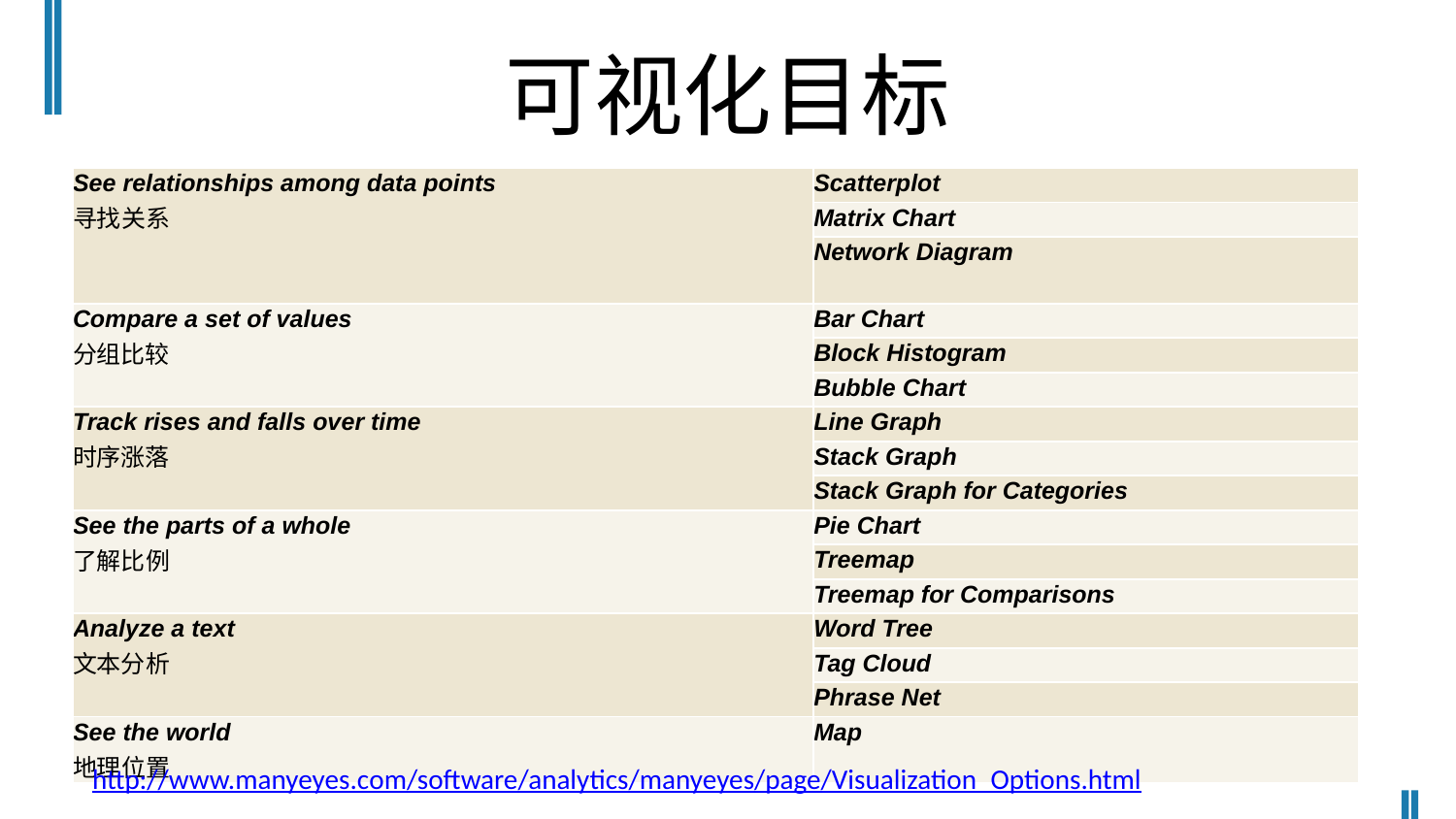

# 可视化目标
| See relationships among data points 寻找关系 | Scatterplot |
| --- | --- |
|  | Matrix Chart |
|  | Network Diagram |
| Compare a set of values 分组比较 | Bar Chart |
|  | Block Histogram |
|  | Bubble Chart |
| Track rises and falls over time 时序涨落 | Line Graph |
|  | Stack Graph |
|  | Stack Graph for Categories |
| See the parts of a whole 了解比例 | Pie Chart |
|  | Treemap |
|  | Treemap for Comparisons |
| Analyze a text 文本分析 | Word Tree |
|  | Tag Cloud |
|  | Phrase Net |
| See the world 地理位置 | Map |

38
http://www.manyeyes.com/software/analytics/manyeyes/page/Visualization_Options.html